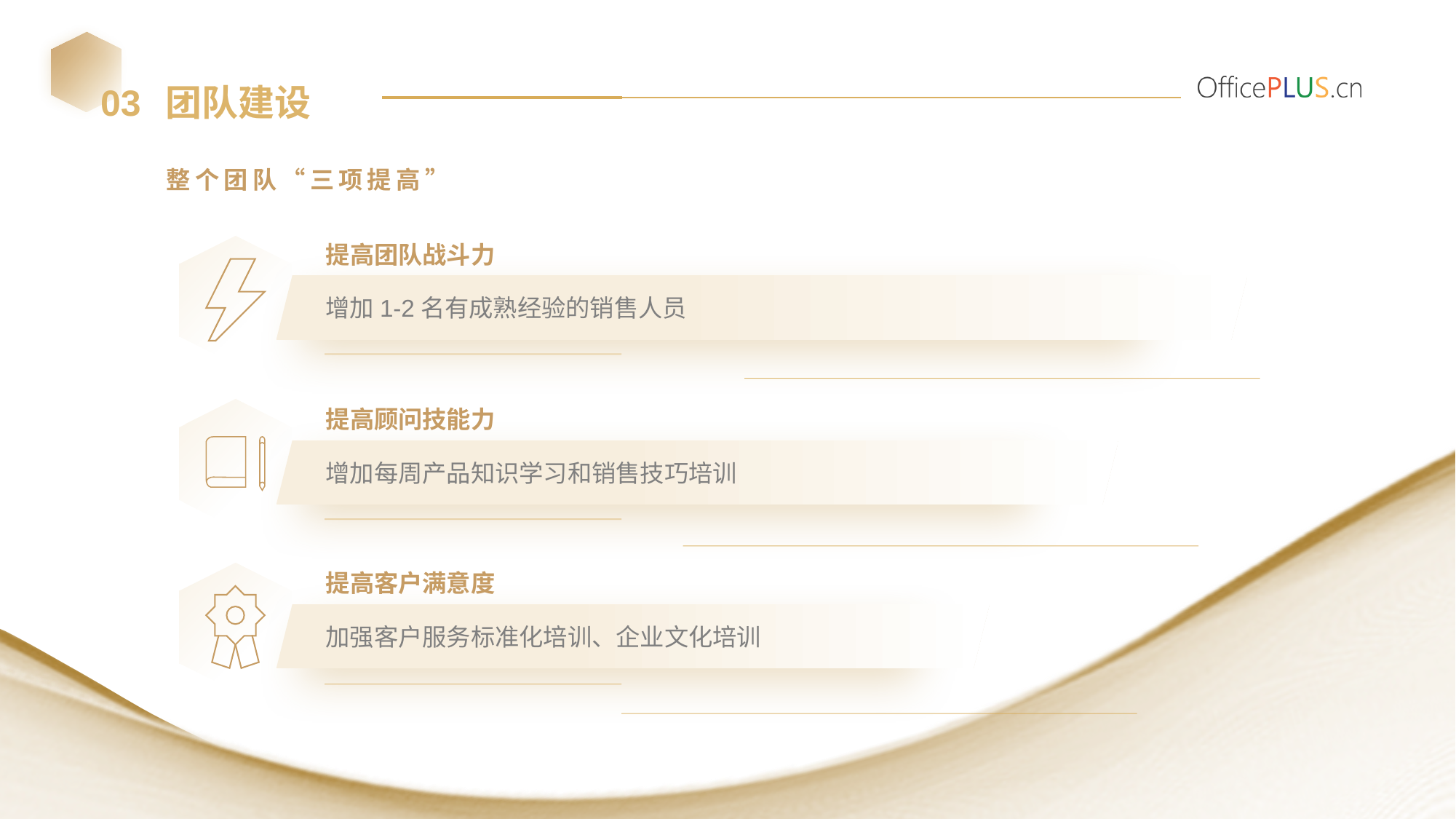

03
团队建设
整个团队“三项提高”
提高团队战斗力

增加1-2名有成熟经验的销售人员

提高顾问技能力

增加每周产品知识学习和销售技巧培训

提高客户满意度

加强客户服务标准化培训、企业文化培训